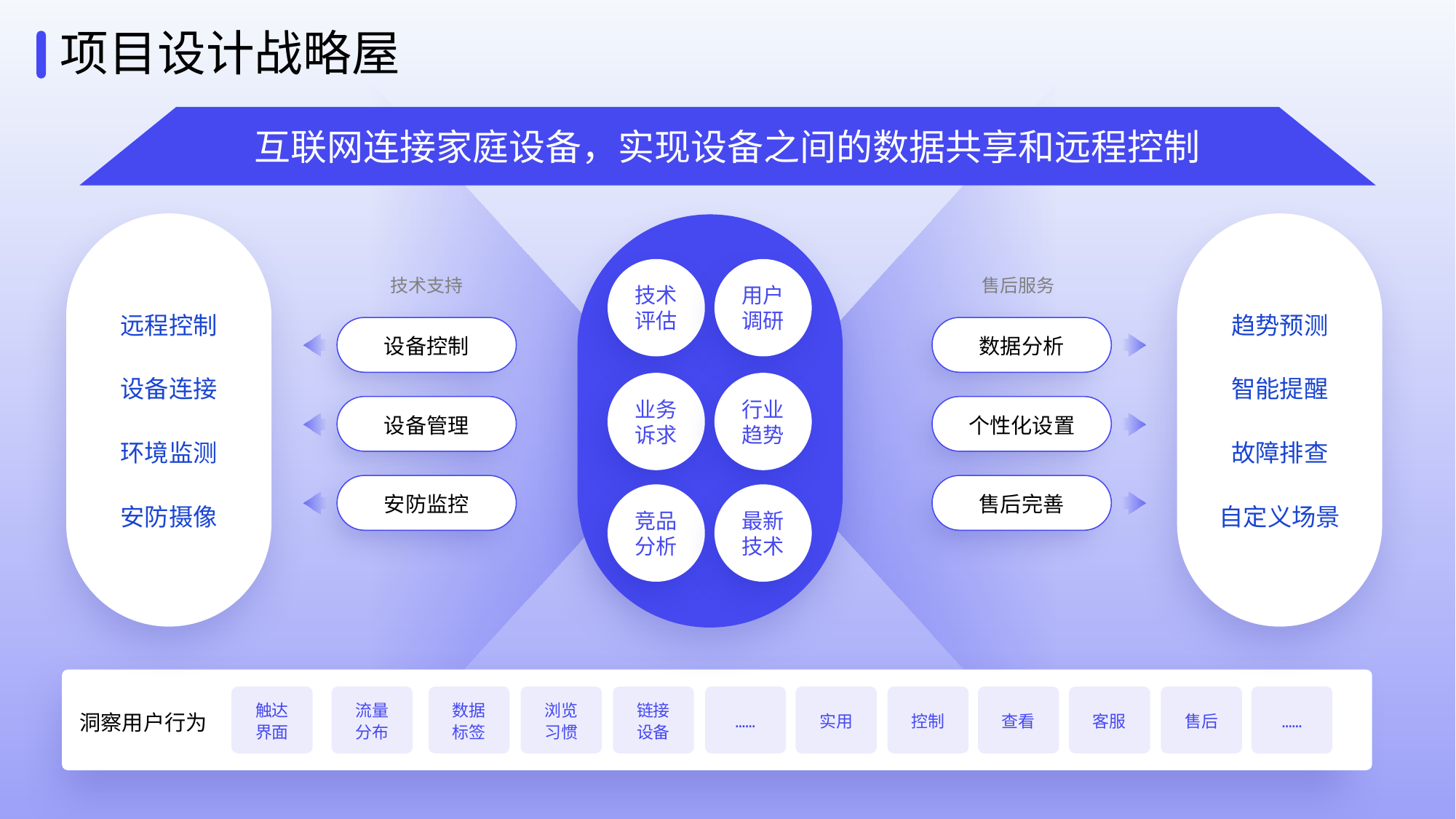

项目设计战略屋

互联网连接家庭设备，实现设备之间的数据共享和远程控制

技术评估
用户调研
技术支持
售后服务

远程控制

设备连接

环境监测

安防摄像
趋势预测

智能提醒

故障排查

自定义场景

设备控制
数据分析

业务诉求
行业趋势

设备管理
个性化设置

竞品分析
最新技术
安防监控
售后完善

触达界面
流量分布
数据标签
浏览习惯
链接设备
洞察用户行为
……
实用
控制
查看
客服
售后
……